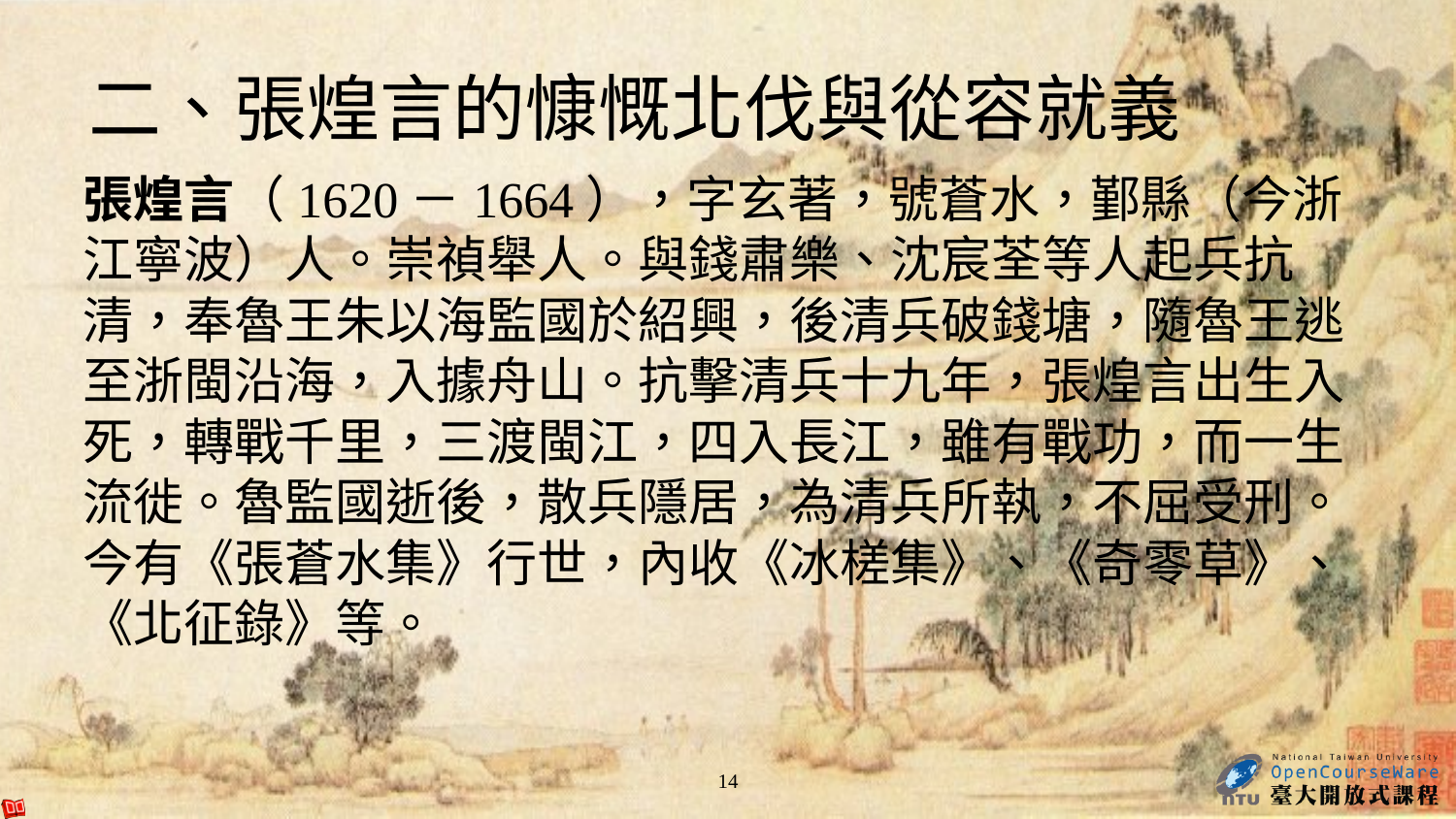

二、張煌言的慷慨北伐與從容就義

張煌言（1620－1664），字玄著，號蒼水，鄞縣（今浙江寧波）人。崇禎舉人。與錢肅樂、沈宸荃等人起兵抗清，奉魯王朱以海監國於紹興，後清兵破錢塘，隨魯王逃至浙閩沿海，入據舟山。抗擊清兵十九年，張煌言出生入死，轉戰千里，三渡閩江，四入長江，雖有戰功，而一生流徙。魯監國逝後，散兵隱居，為清兵所執，不屈受刑。今有《張蒼水集》行世，內收《冰槎集》、《奇零草》、《北征錄》等。

14